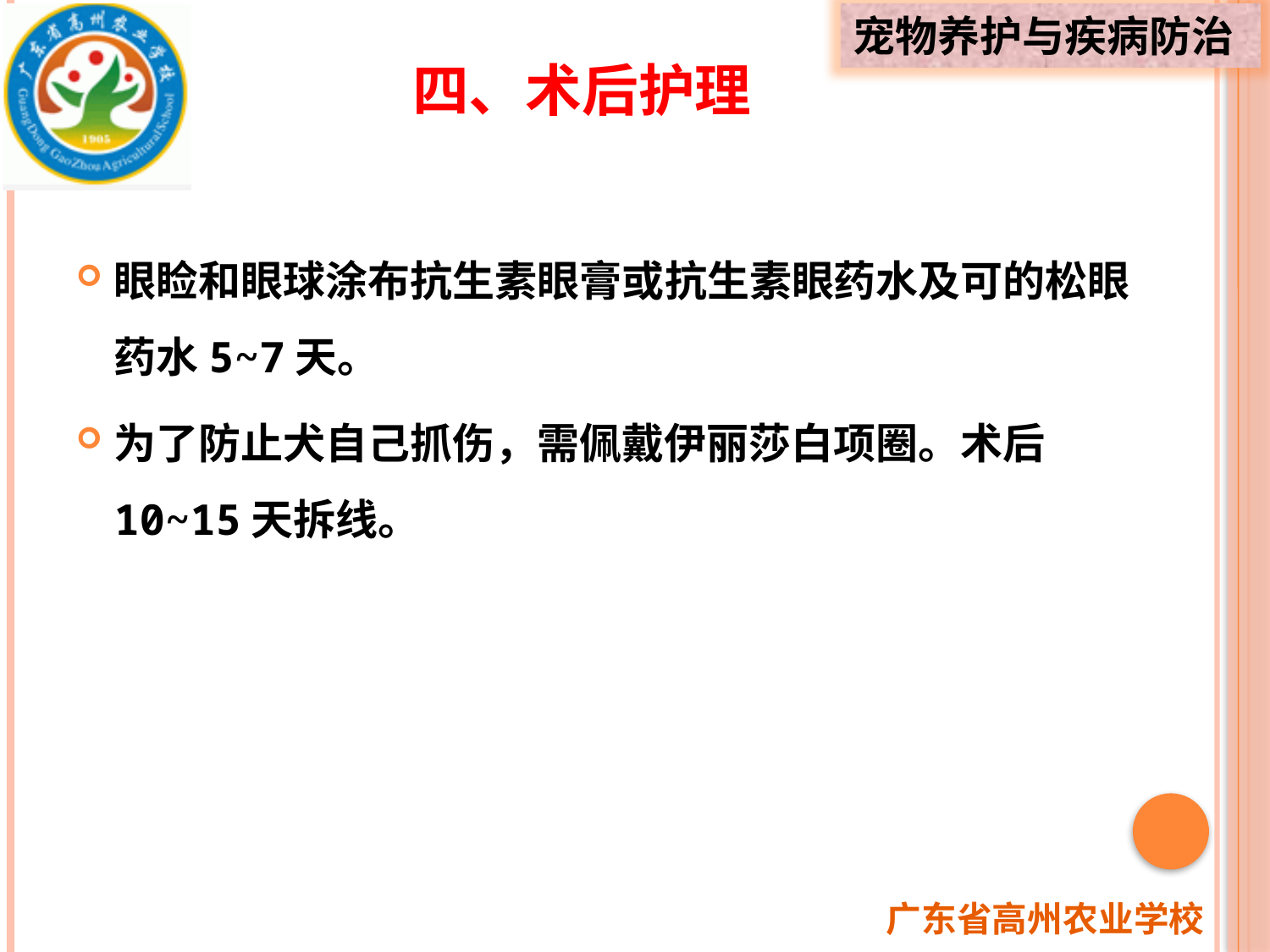

# 四、术后护理
眼睑和眼球涂布抗生素眼膏或抗生素眼药水及可的松眼药水5~7天。
为了防止犬自己抓伤，需佩戴伊丽莎白项圈。术后10~15天拆线。